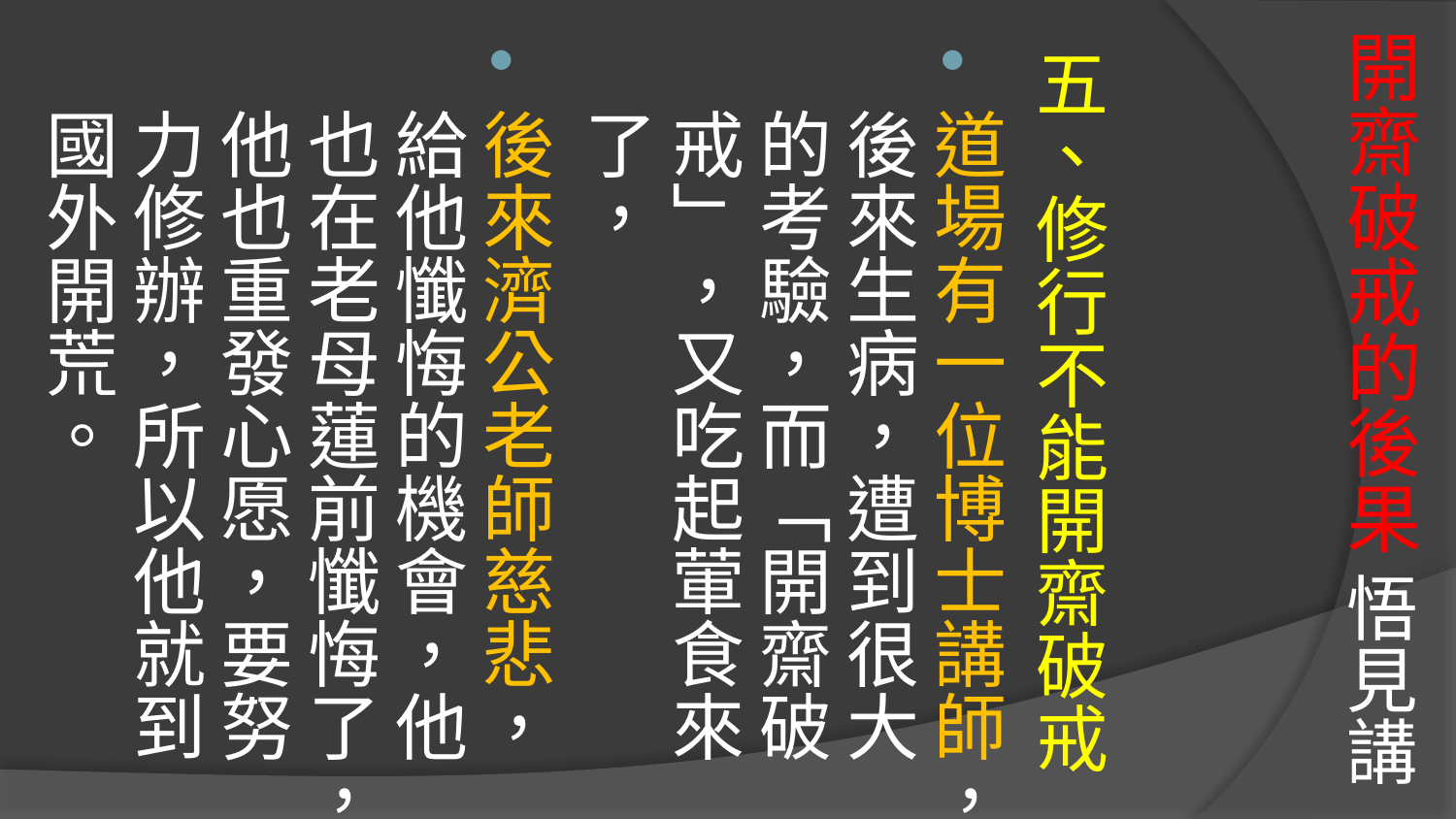

# 開齋破戒的後果 悟見講
五、修行不能開齋破戒
道場有一位博士講師，後來生病，遭到很大的考驗，而「開齋破戒」，又吃起葷食來了，
後來濟公老師慈悲，給他懺悔的機會，他也在老母蓮前懺悔了，他也重發心愿，要努力修辦，所以他就到國外開荒。